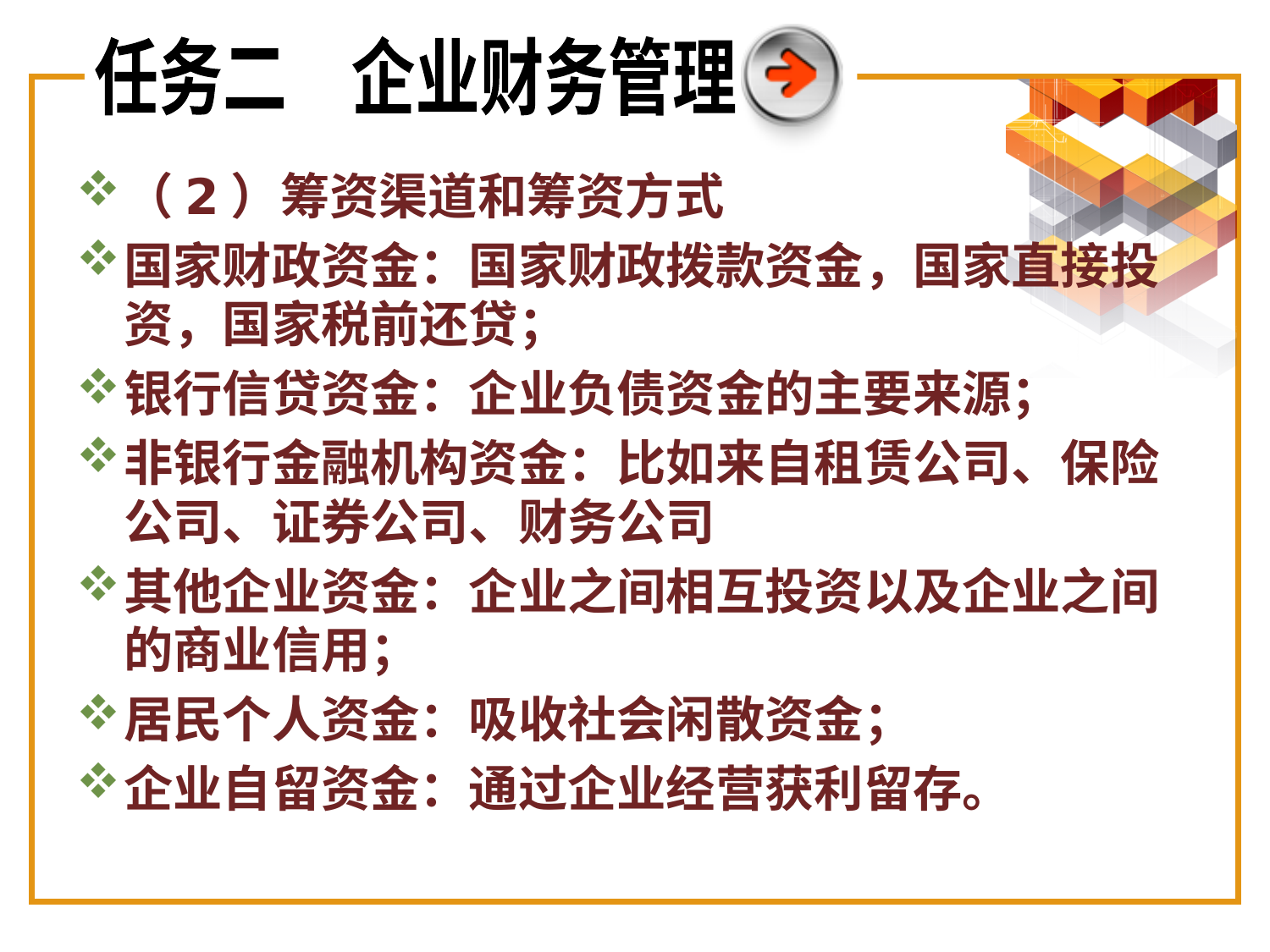

任务二　企业财务管理
（2）筹资渠道和筹资方式
国家财政资金：国家财政拨款资金，国家直接投资，国家税前还贷；
银行信贷资金：企业负债资金的主要来源；
非银行金融机构资金：比如来自租赁公司、保险公司、证券公司、财务公司
其他企业资金：企业之间相互投资以及企业之间的商业信用；
居民个人资金：吸收社会闲散资金；
企业自留资金：通过企业经营获利留存。